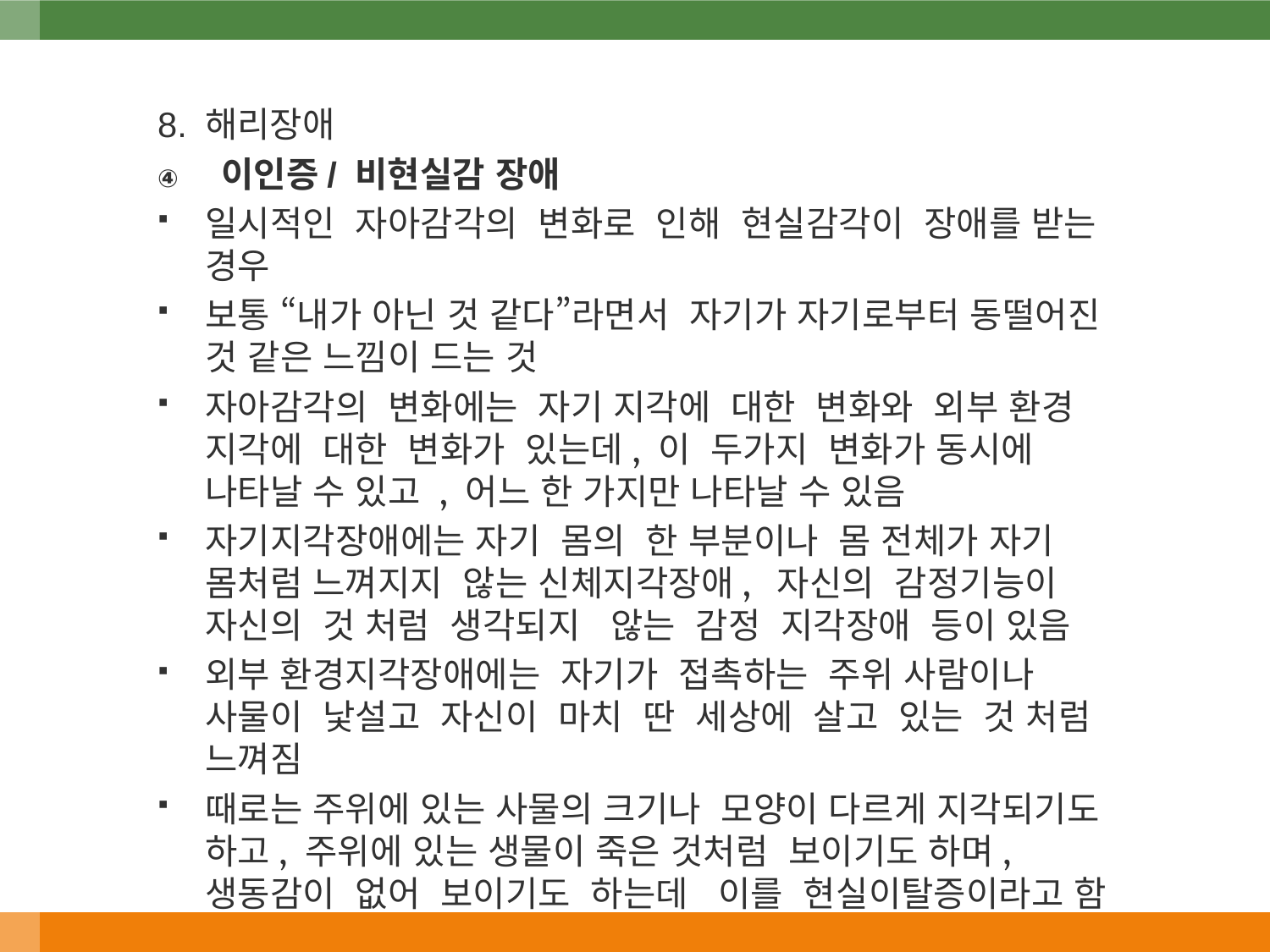

8. 해리장애
이인증/ 비현실감 장애
일시적인  자아감각의  변화로  인해  현실감각이  장애를 받는 경우
보통 “내가 아닌 것 같다”라면서  자기가 자기로부터 동떨어진 것 같은 느낌이 드는 것
자아감각의  변화에는  자기 지각에  대한  변화와  외부 환경 지각에  대한  변화가  있는데, 이  두가지  변화가 동시에 나타날 수 있고 , 어느 한 가지만 나타날 수 있음
자기지각장애에는 자기  몸의  한 부분이나  몸 전체가 자기 몸처럼 느껴지지  않는 신체지각장애,  자신의  감정기능이 자신의  것 처럼  생각되지   않는  감정  지각장애  등이 있음
외부 환경지각장애에는  자기가  접촉하는  주위 사람이나 사물이  낯설고  자신이  마치  딴  세상에  살고  있는  것 처럼 느껴짐
때로는 주위에 있는 사물의 크기나  모양이 다르게 지각되기도 하고, 주위에 있는 생물이 죽은 것처럼  보이기도 하며, 생동감이  없어  보이기도  하는데   이를  현실이탈증이라고 함